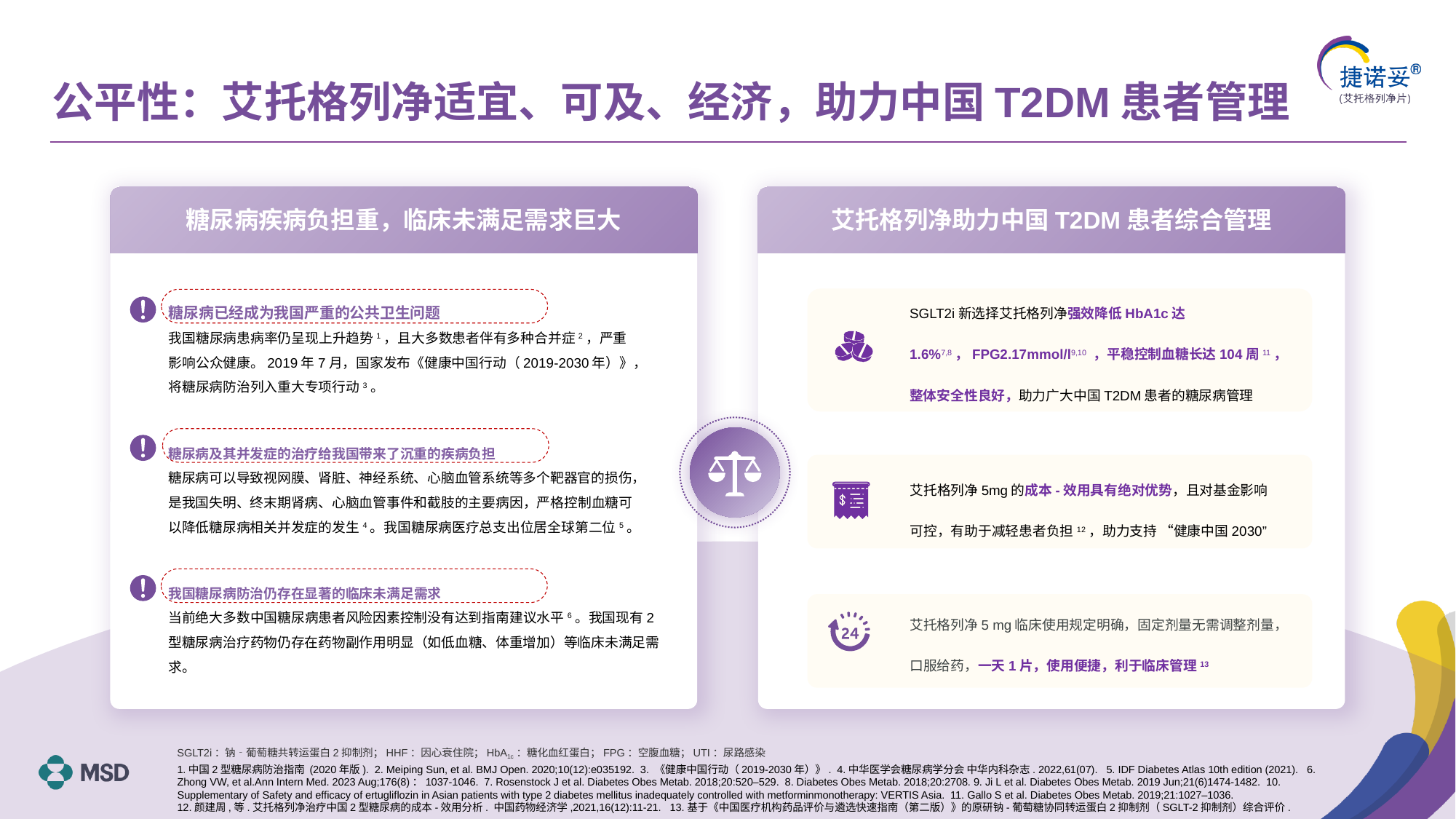

# 公平性：艾托格列净适宜、可及、经济，助力中国T2DM患者管理

糖尿病疾病负担重，临床未满足需求巨大

艾托格列净助力中国T2DM患者综合管理
SGLT2i新选择艾托格列净强效降低HbA1c达1.6%7,8，FPG2.17mmol/l9,10 ，平稳控制血糖长达104周11，
整体安全性良好，助力广大中国T2DM患者的糖尿病管理
糖尿病已经成为我国严重的公共卫生问题
我国糖尿病患病率仍呈现上升趋势1，且大多数患者伴有多种合并症2，严重影响公众健康。2019年7月，国家发布《健康中国行动（2019-2030年）》，
将糖尿病防治列入重大专项行动3。

糖尿病及其并发症的治疗给我国带来了沉重的疾病负担
糖尿病可以导致视网膜、肾脏、神经系统、心脑血管系统等多个靶器官的损伤，是我国失明、终末期肾病、心脑血管事件和截肢的主要病因，严格控制血糖可以降低糖尿病相关并发症的发生4。我国糖尿病医疗总支出位居全球第二位5。

艾托格列净5mg的成本-效用具有绝对优势，且对基金影响可控，有助于减轻患者负担12，助力支持 “健康中国2030”

我国糖尿病防治仍存在显著的临床未满足需求
当前绝大多数中国糖尿病患者风险因素控制没有达到指南建议水平6。我国现有2型糖尿病治疗药物仍存在药物副作用明显（如低血糖、体重增加）等临床未满足需求。

艾托格列净5 mg临床使用规定明确，固定剂量无需调整剂量，⼝服给药，一天1片，使用便捷，利于临床管理13

1.中国2型糖尿病防治指南 (2020年版).  2. Meiping Sun, et al. BMJ Open. 2020;10(12):e035192.  3. 《健康中国行动（2019-2030年）》.  4.中华医学会糖尿病学分会 中华内科杂志. 2022,61(07).   5. IDF Diabetes Atlas 10th edition (2021).   6. Zhong VW, et al.Ann Intern Med. 2023 Aug;176(8)：1037-1046.  7. Rosenstock J et al. Diabetes Obes Metab. 2018;20:520–529.  8. Diabetes Obes Metab. 2018;20:2708. 9. Ji L et al. Diabetes Obes Metab. 2019 Jun;21(6)1474-1482.  10. Supplementary of Safety and efficacy of ertugliflozin in Asian patients with type 2 diabetes mellitus inadequately controlled with metforminmonotherapy: VERTIS Asia.  11. Gallo S et al. Diabetes Obes Metab. 2019;21:1027–1036.
12.颜建周,等.艾托格列净治疗中国2型糖尿病的成本-效用分析. 中国药物经济学,2021,16(12):11-21.   13.基于《中国医疗机构药品评价与遴选快速指南（第二版）》的原研钠-葡萄糖协同转运蛋白2抑制剂（SGLT-2抑制剂）综合评价.
SGLT2i：钠‐葡萄糖共转运蛋白2抑制剂；HHF：因心衰住院；HbA1c：糖化血红蛋白；FPG：空腹血糖；UTI：尿路感染